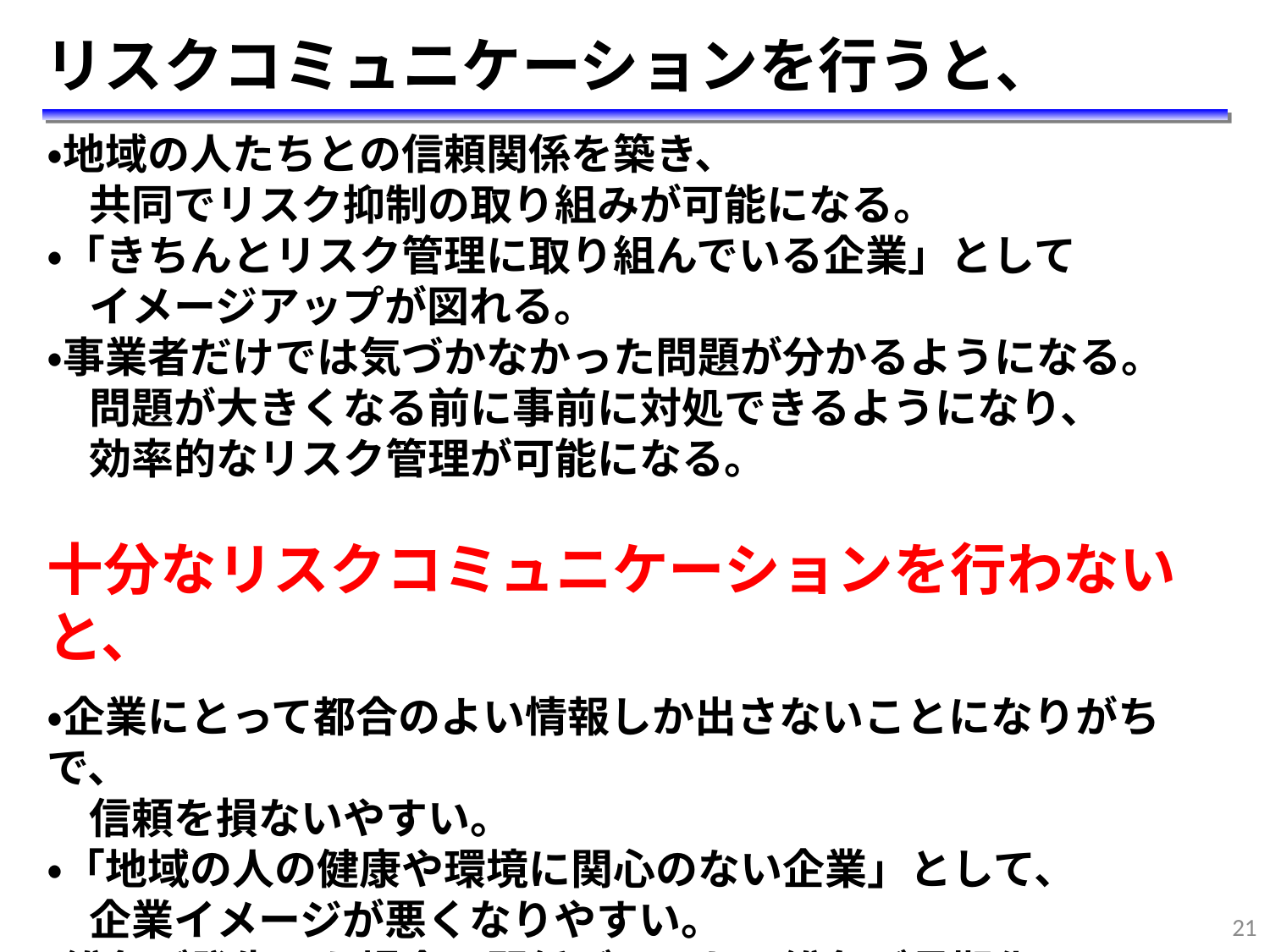

リスクコミュニケーションを行うと、
・地域の人たちとの信頼関係を築き、
　共同でリスク抑制の取り組みが可能になる。
・「きちんとリスク管理に取り組んでいる企業」として
　イメージアップが図れる。
・事業者だけでは気づかなかった問題が分かるようになる。
　問題が大きくなる前に事前に対処できるようになり、
　効率的なリスク管理が可能になる。

十分なリスクコミュニケーションを行わないと、

・企業にとって都合のよい情報しか出さないことになりがちで、
　信頼を損ないやすい。
・「地域の人の健康や環境に関心のない企業」として、
　企業イメージが悪くなりやすい。
・紛争が発生した場合、関係がこじれて紛争が長期化し、
　莫大なコストがかかるおそれがある。
21